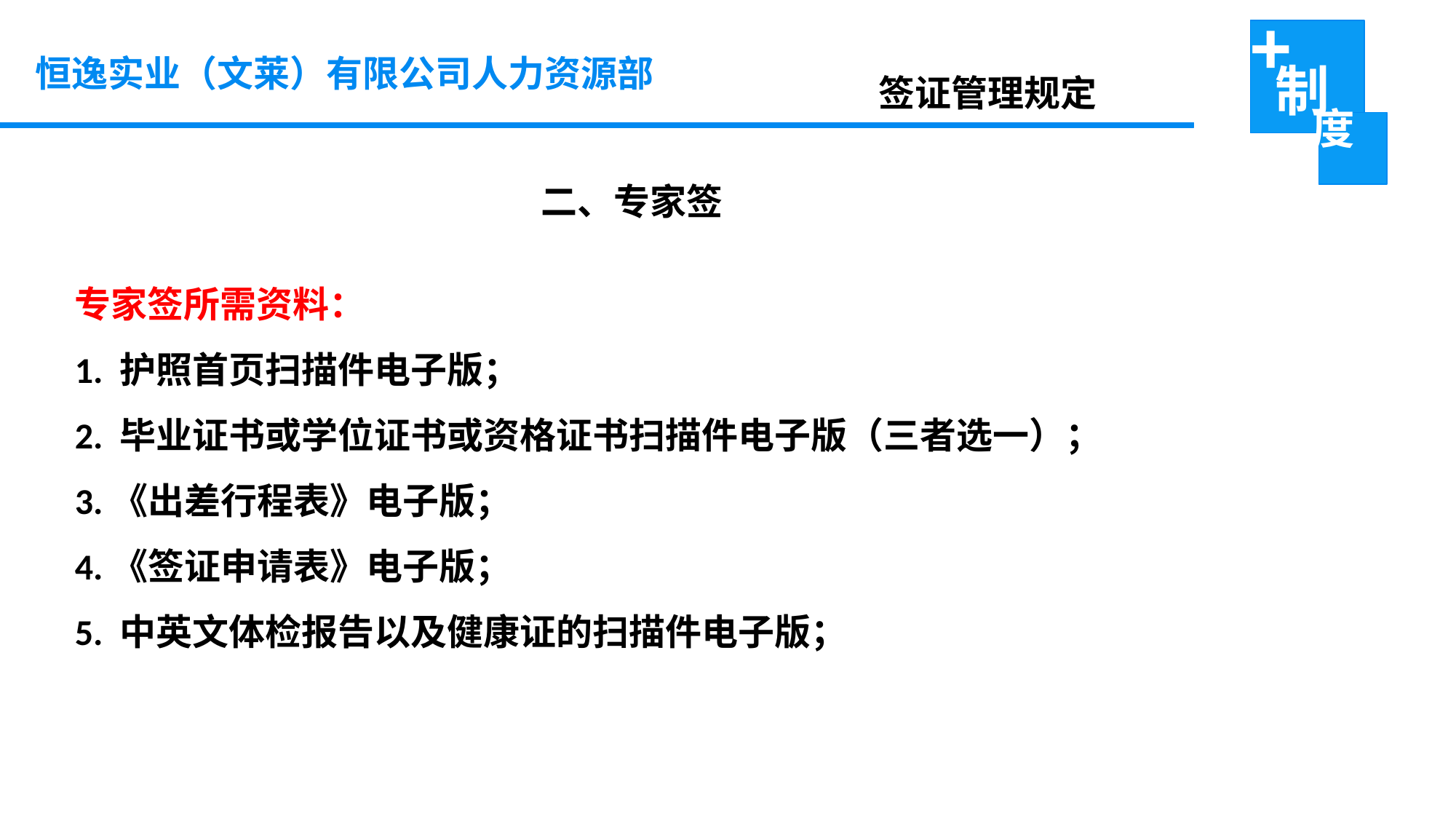

恒逸实业（文莱）有限公司人力资源部
签证管理规定
 二、专家签
专家签所需资料：
1. 护照首页扫描件电子版；
2. 毕业证书或学位证书或资格证书扫描件电子版（三者选一）；
3.《出差行程表》电子版；
4.《签证申请表》电子版；
5. 中英文体检报告以及健康证的扫描件电子版；